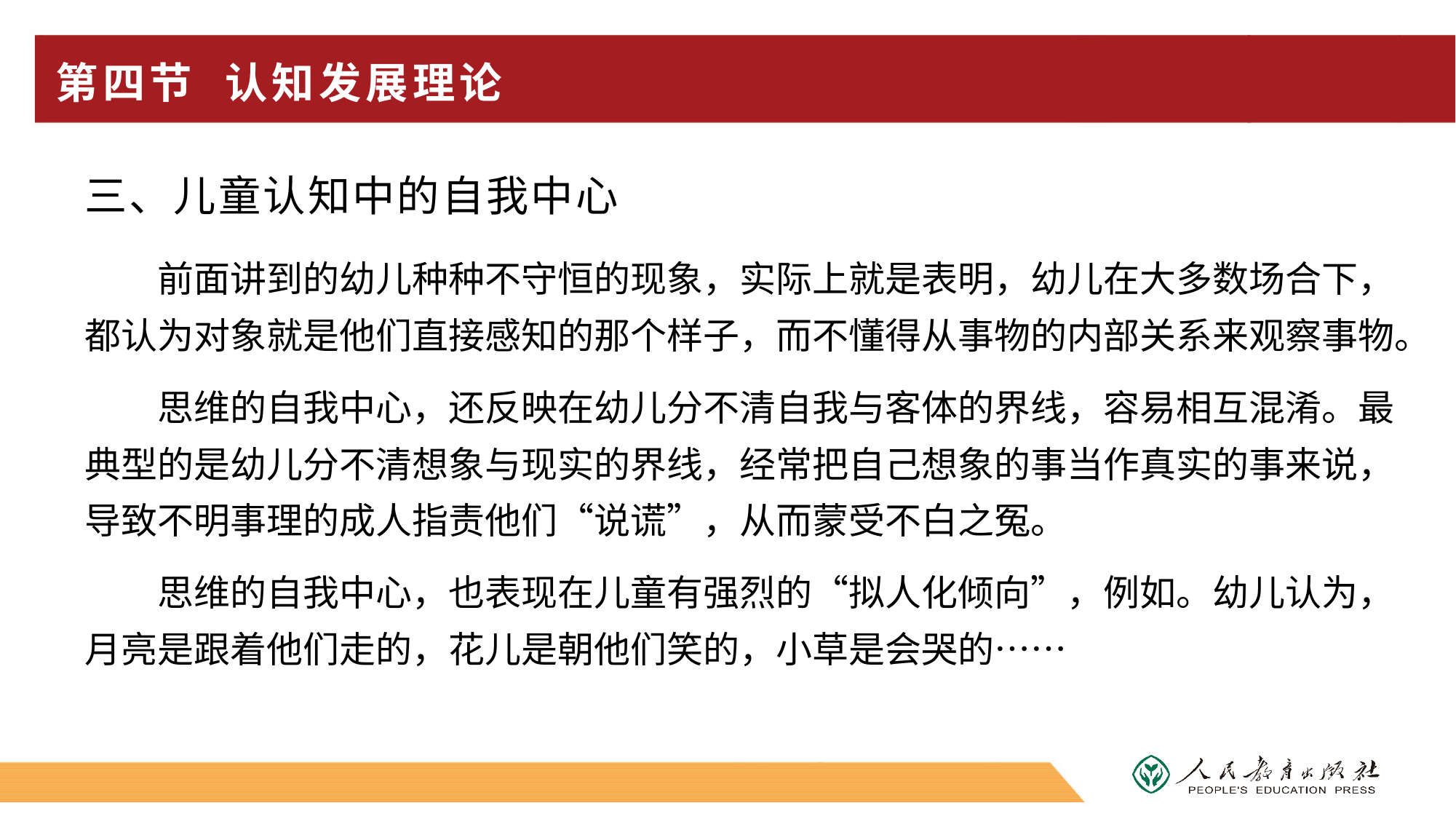

# 第四节  认知发展理论
三、儿童认知中的自我中心
前面讲到的幼儿种种不守恒的现象，实际上就是表明，幼儿在大多数场合下，都认为对象就是他们直接感知的那个样子，而不懂得从事物的内部关系来观察事物。
思维的自我中心，还反映在幼儿分不清自我与客体的界线，容易相互混淆。最典型的是幼儿分不清想象与现实的界线，经常把自己想象的事当作真实的事来说，导致不明事理的成人指责他们“说谎”，从而蒙受不白之冤。
思维的自我中心，也表现在儿童有强烈的“拟人化倾向”，例如。幼儿认为，月亮是跟着他们走的，花儿是朝他们笑的，小草是会哭的……